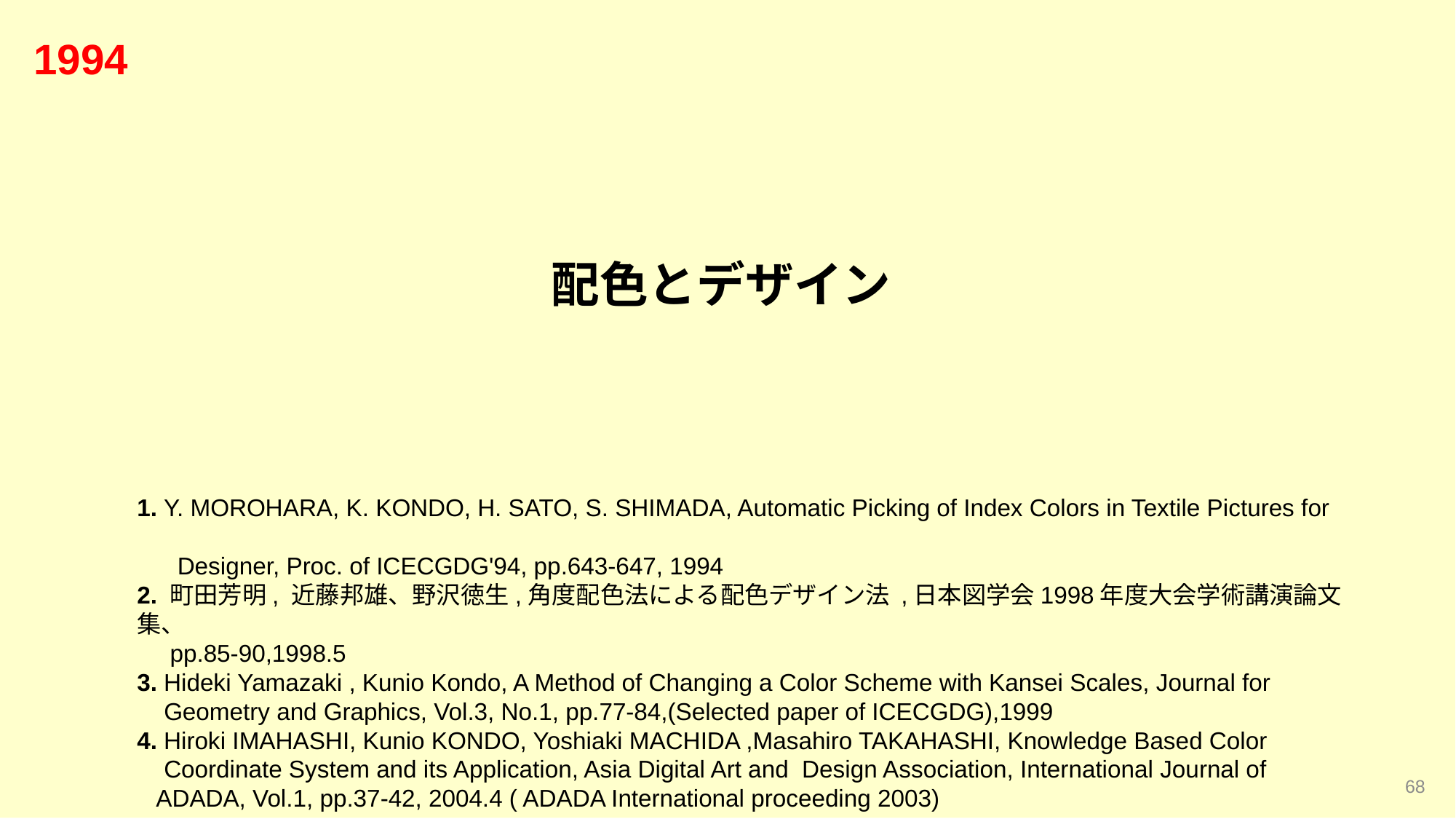

1994
配色とデザイン
1. Y. MOROHARA, K. KONDO, H. SATO, S. SHIMADA, Automatic Picking of Index Colors in Textile Pictures for
      Designer, Proc. of ICECGDG'94, pp.643-647, 1994
2. 町田芳明, 近藤邦雄、野沢徳生,角度配色法による配色デザイン法 ,日本図学会1998年度大会学術講演論文集、
     pp.85-90,1998.5
3. Hideki Yamazaki , Kunio Kondo, A Method of Changing a Color Scheme with Kansei Scales, Journal for
    Geometry and Graphics, Vol.3, No.1, pp.77-84,(Selected paper of ICECGDG),1999
4. Hiroki IMAHASHI, Kunio KONDO, Yoshiaki MACHIDA ,Masahiro TAKAHASHI, Knowledge Based Color
    Coordinate System and its Application, Asia Digital Art and  Design Association, International Journal of
   ADADA, Vol.1, pp.37-42, 2004.4 ( ADADA International proceeding 2003)
68